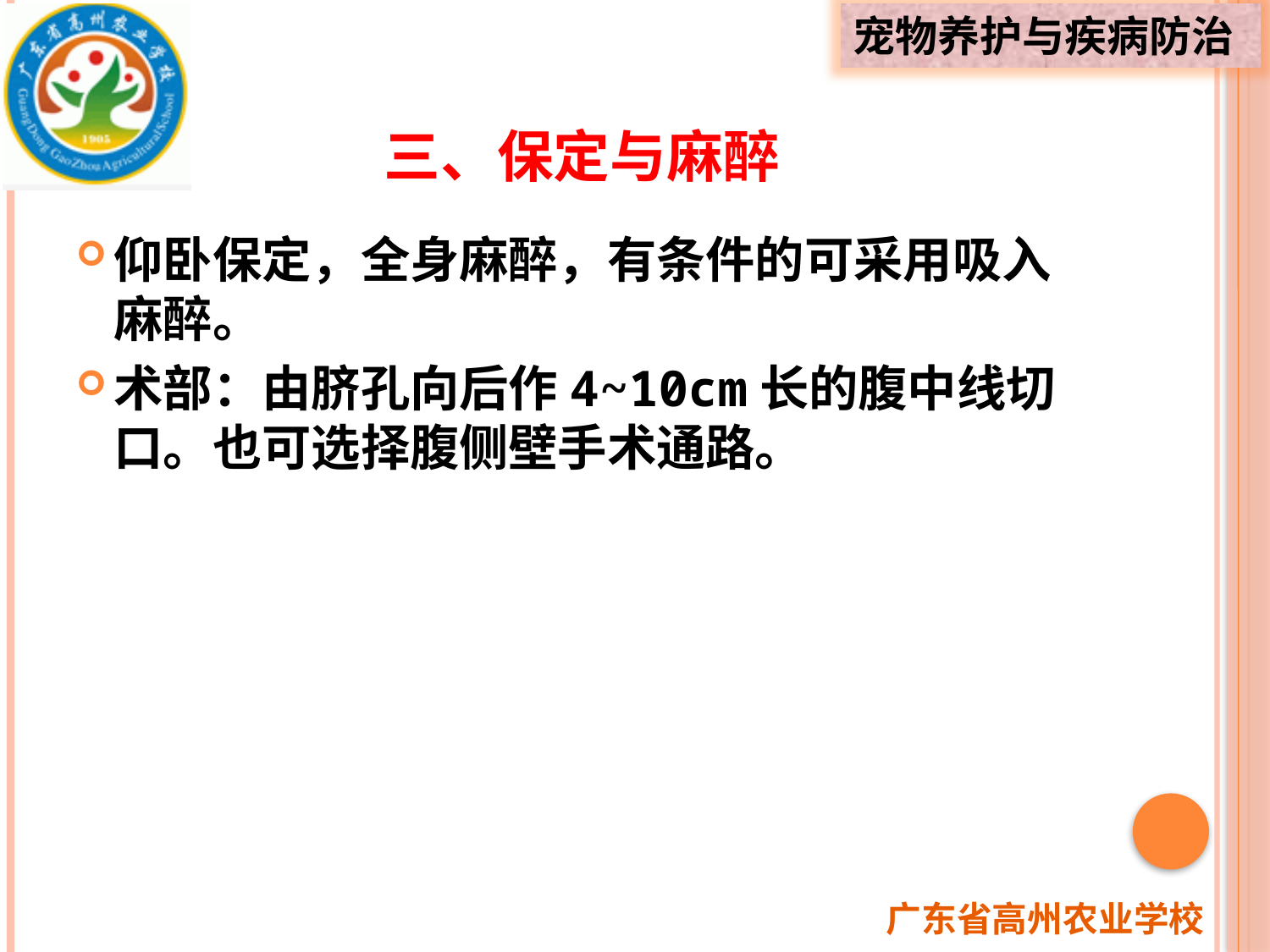

# 三、保定与麻醉
仰卧保定，全身麻醉，有条件的可采用吸入麻醉。
术部：由脐孔向后作4~10cm长的腹中线切口。也可选择腹侧壁手术通路。